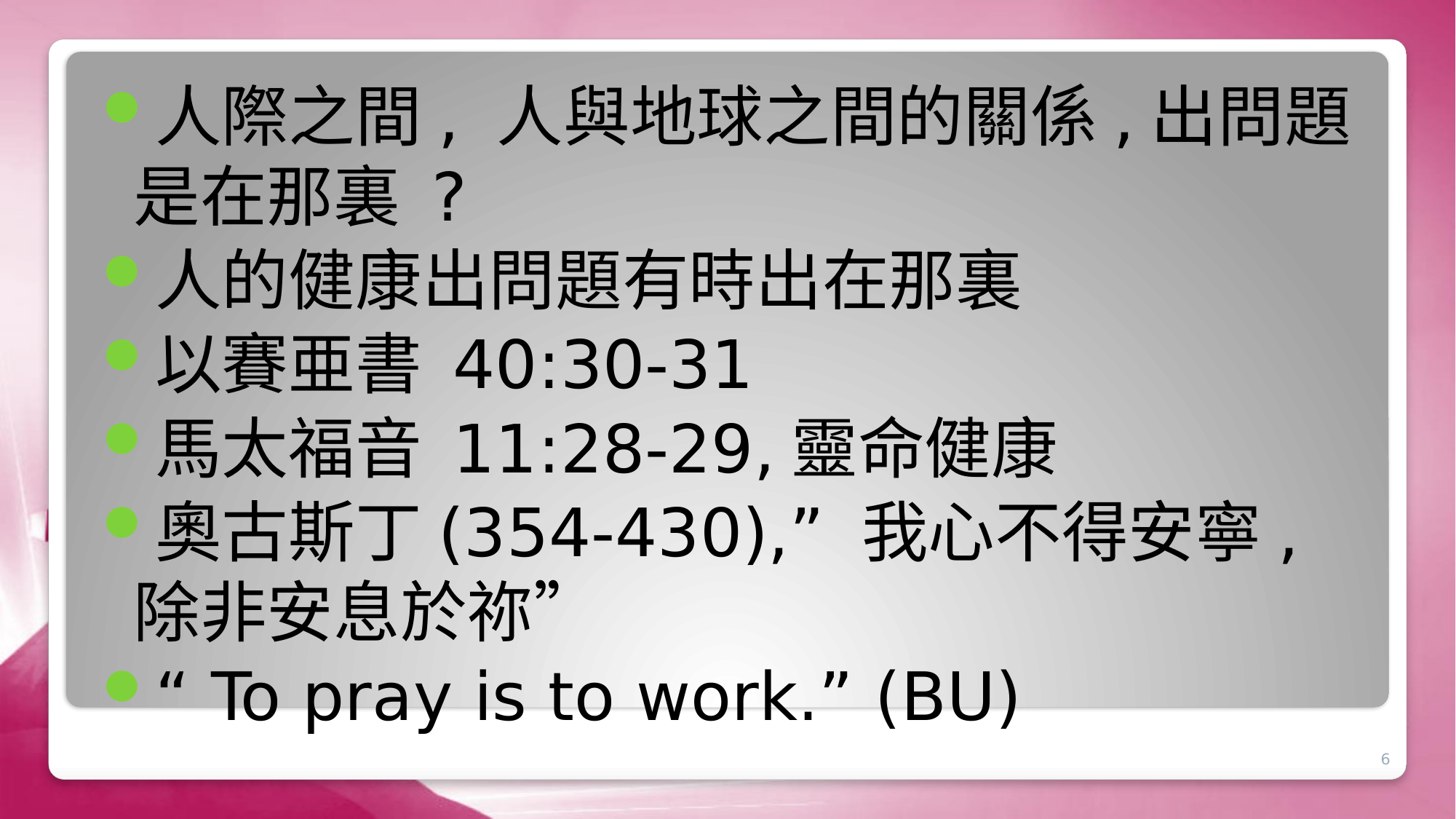

人際之間, 人與地球之間的關係,出問題是在那裏 ?
人的健康出問題有時出在那裏
以賽亜書 40:30-31
馬太福音 11:28-29,靈命健康
奧古斯丁(354-430),” 我心不得安寧, 除非安息於祢”
“ To pray is to work.” (BU)
#
6